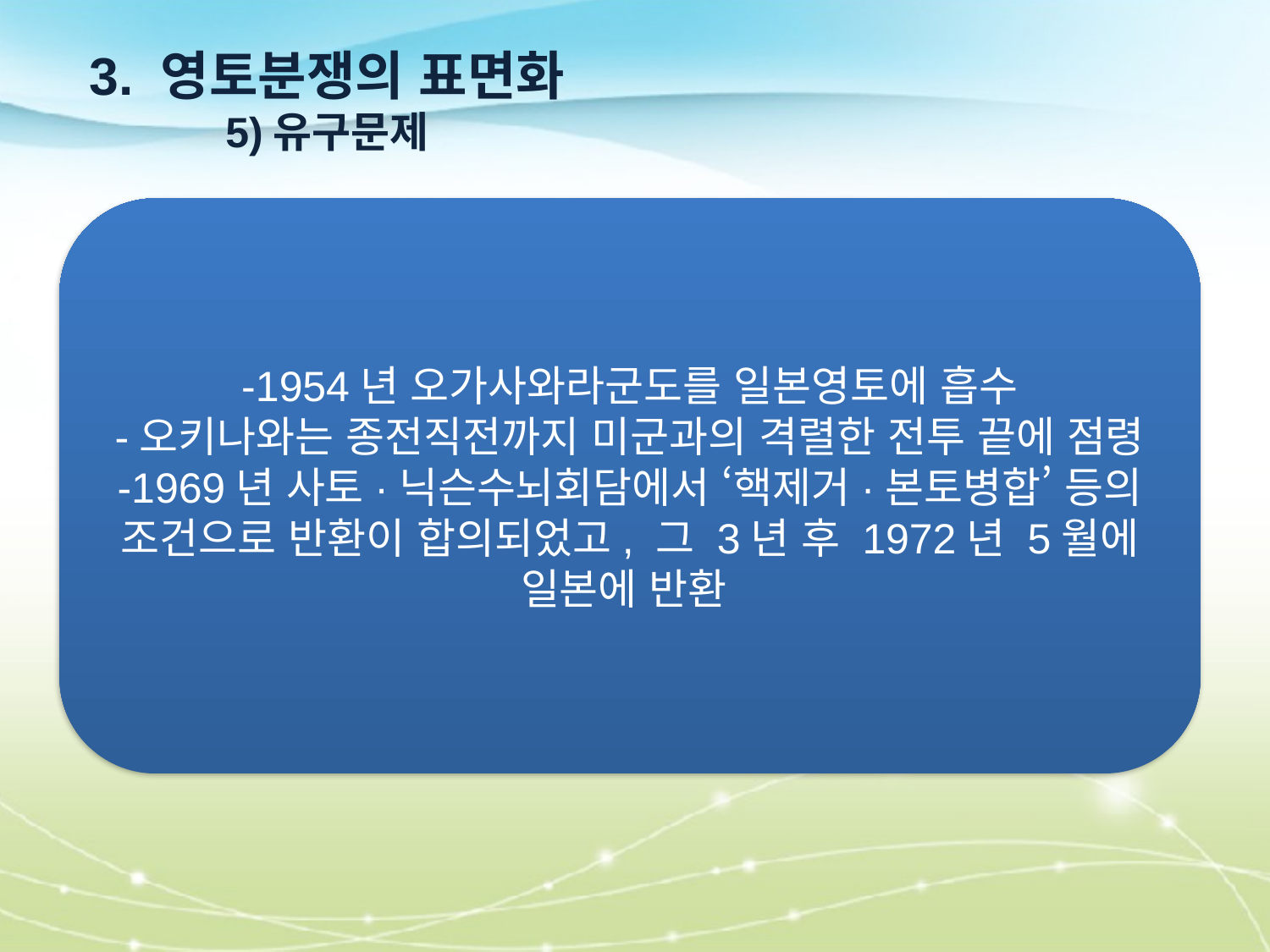

3. 영토분쟁의 표면화
5)유구문제
-1954년 오가사와라군도를 일본영토에 흡수
-오키나와는 종전직전까지 미군과의 격렬한 전투 끝에 점령
-1969년 사토·닉슨수뇌회담에서 ‘핵제거·본토병합’ 등의 조건으로 반환이 합의되었고, 그 3년 후 1972년 5월에 일본에 반환